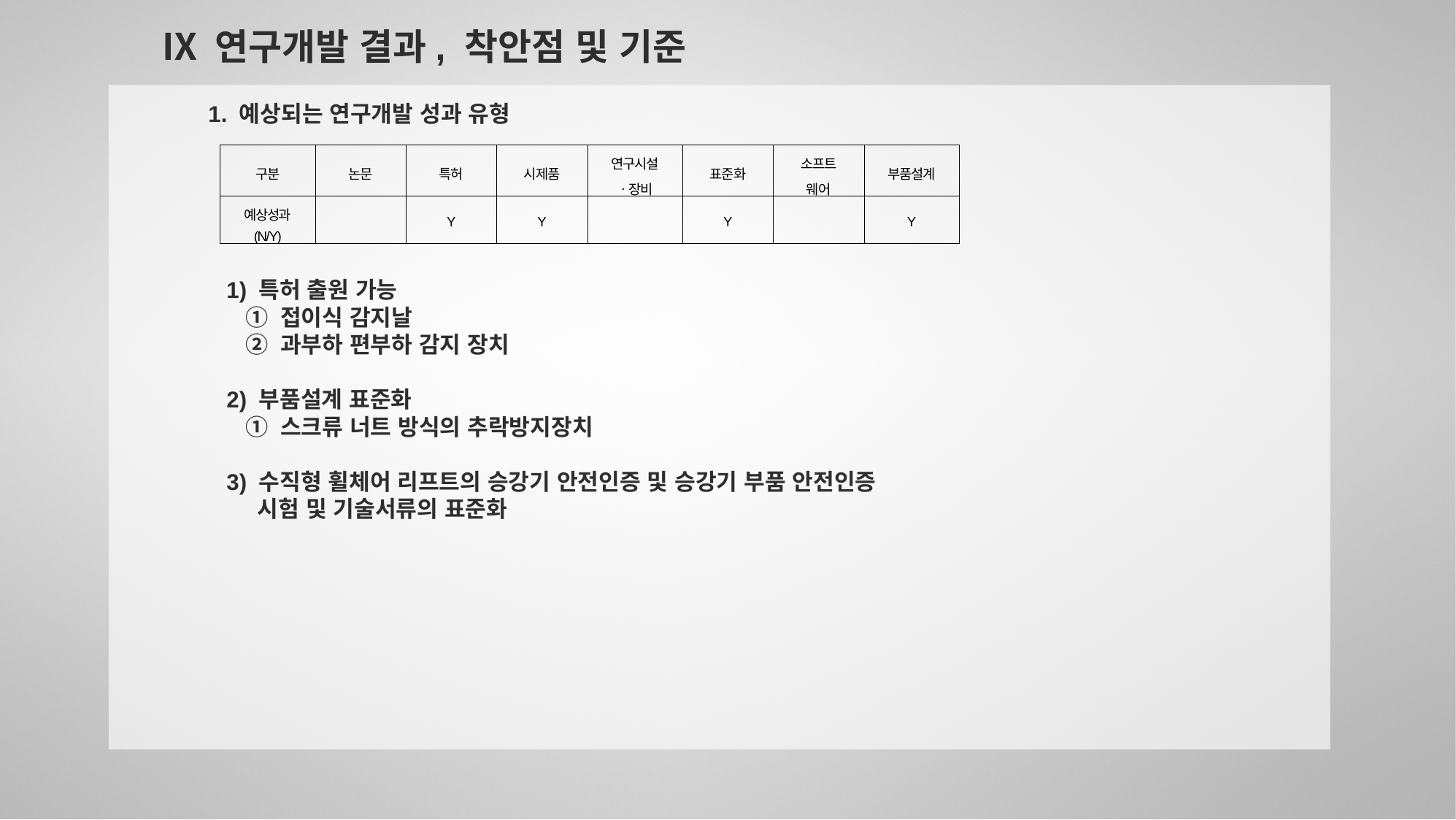

Ⅸ 연구개발 결과, 착안점 및 기준

1. 예상되는 연구개발 성과 유형
| 구분 | 논문 | 특허 | 시제품 | 연구시설 ㆍ장비 | 표준화 | 소프트 웨어 | 부품설계 |
| --- | --- | --- | --- | --- | --- | --- | --- |
| 예상성과 (N/Y) |  | Y | Y |  | Y |  | Y |

1) 특허 출원 가능
   ① 접이식 감지날
   ② 과부하 편부하 감지 장치

2) 부품설계 표준화
   ① 스크류 너트 방식의 추락방지장치

3) 수직형 휠체어 리프트의 승강기 안전인증 및 승강기 부품 안전인증
    시험 및 기술서류의 표준화